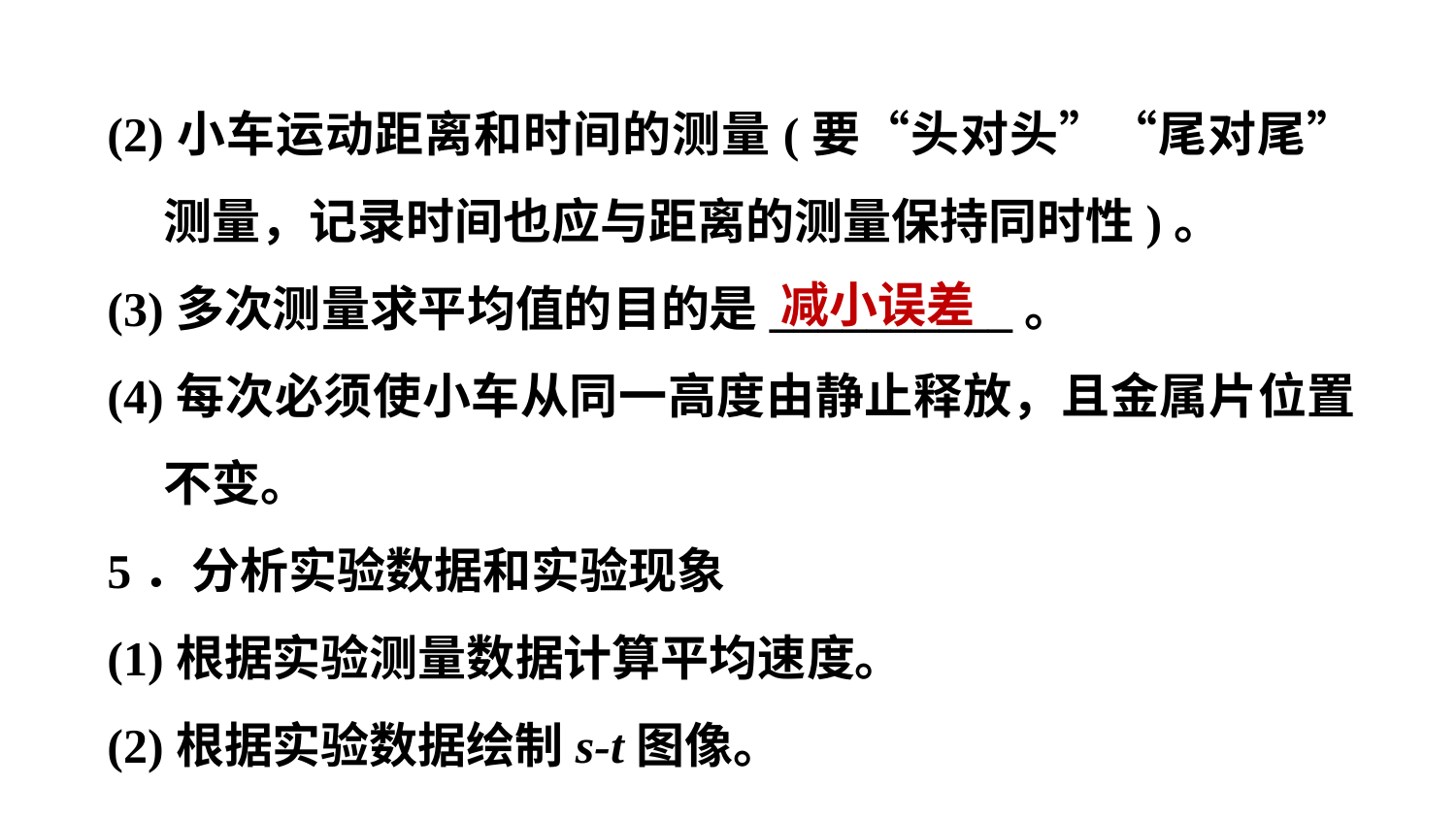

(2)小车运动距离和时间的测量(要“头对头”“尾对尾”测量，记录时间也应与距离的测量保持同时性)。
(3)多次测量求平均值的目的是__________。
(4)每次必须使小车从同一高度由静止释放，且金属片位置不变。
5．分析实验数据和实验现象
(1)根据实验测量数据计算平均速度。
(2)根据实验数据绘制s-­t图像。
减小误差